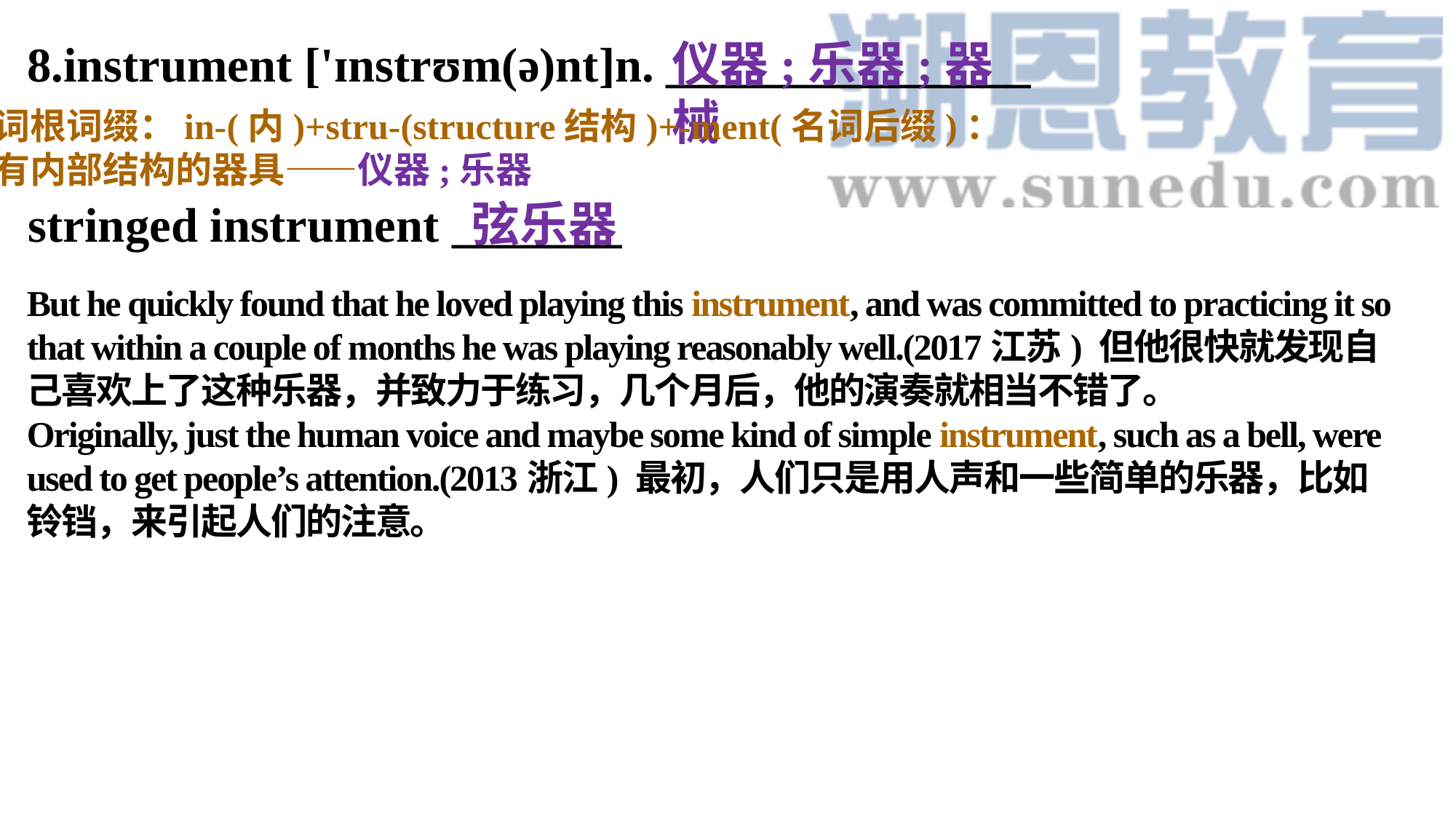

8.instrument ['ɪnstrʊm(ə)nt]n. _______________
仪器;乐器;器械
词根词缀：in-(内)+stru-(structure结构)+-ment(名词后缀)：
有内部结构的器具——仪器;乐器
stringed instrument _______
 弦乐器
But he quickly found that he loved playing this instrument, and was committed to practicing it so that within a couple of months he was playing reasonably well.(2017江苏) 但他很快就发现自己喜欢上了这种乐器，并致力于练习，几个月后，他的演奏就相当不错了。
Originally, just the human voice and maybe some kind of simple instrument, such as a bell, were used to get people’s attention.(2013浙江) 最初，人们只是用人声和一些简单的乐器，比如铃铛，来引起人们的注意。